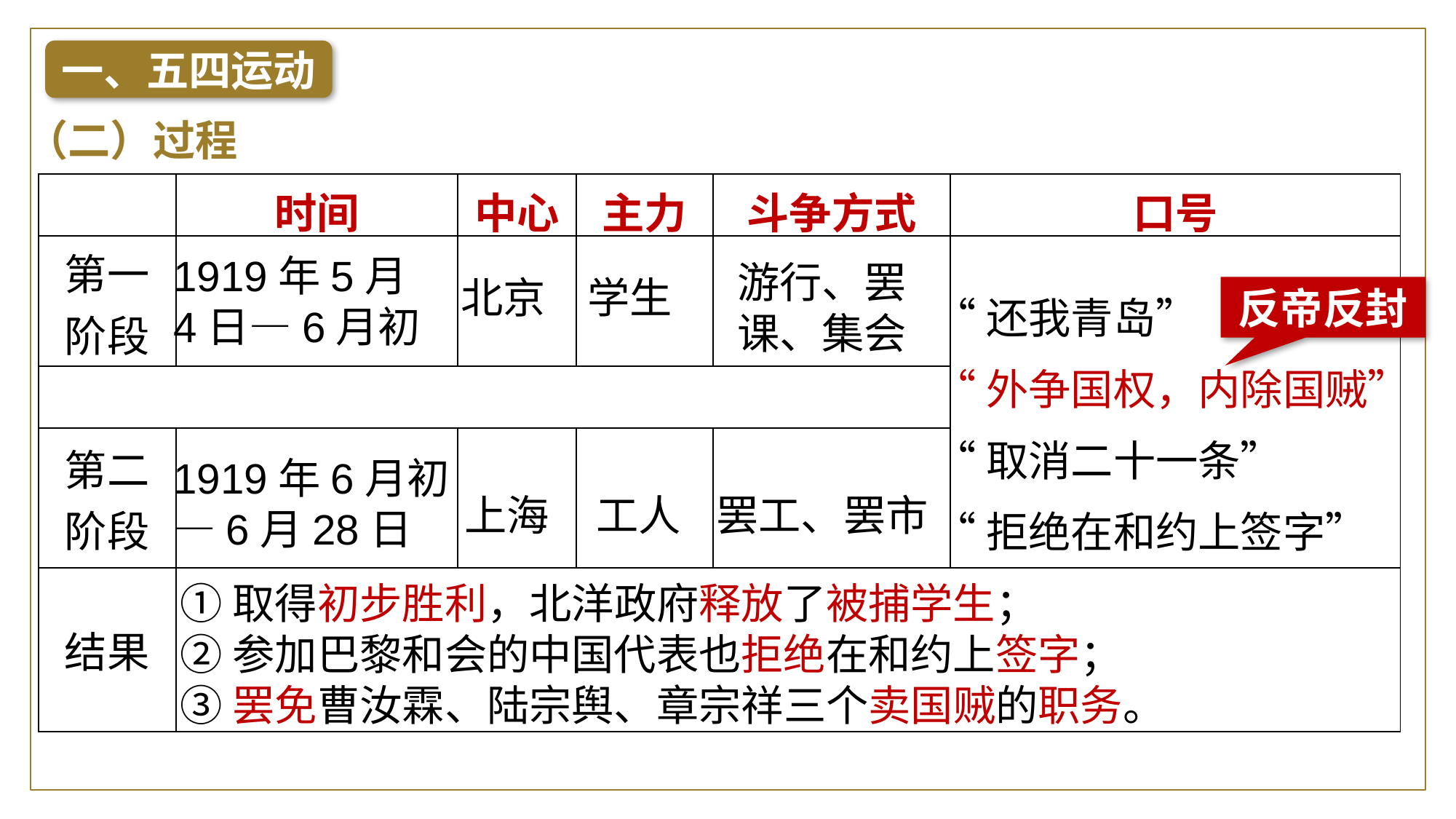

一、五四运动
（二）过程
|  | 时间 | 中心 | 主力 | 斗争方式 | 口号 |
| --- | --- | --- | --- | --- | --- |
| 第一阶段 |  |  |  |  |  |
|  |  |  |  |  |  |
| 第二阶段 |  |  |  |  |  |
| 结果 |  |  |  |  |  |
1919年5月4日—6月初
游行、罢课、集会
北京
学生
“还我青岛”
“外争国权，内除国贼”
“取消二十一条”
“拒绝在和约上签字”
反帝反封
1919年6月初—6月28日
上海
工人
罢工、罢市
①取得初步胜利，北洋政府释放了被捕学生；
②参加巴黎和会的中国代表也拒绝在和约上签字；
③罢免曹汝霖、陆宗舆、章宗祥三个卖国贼的职务。